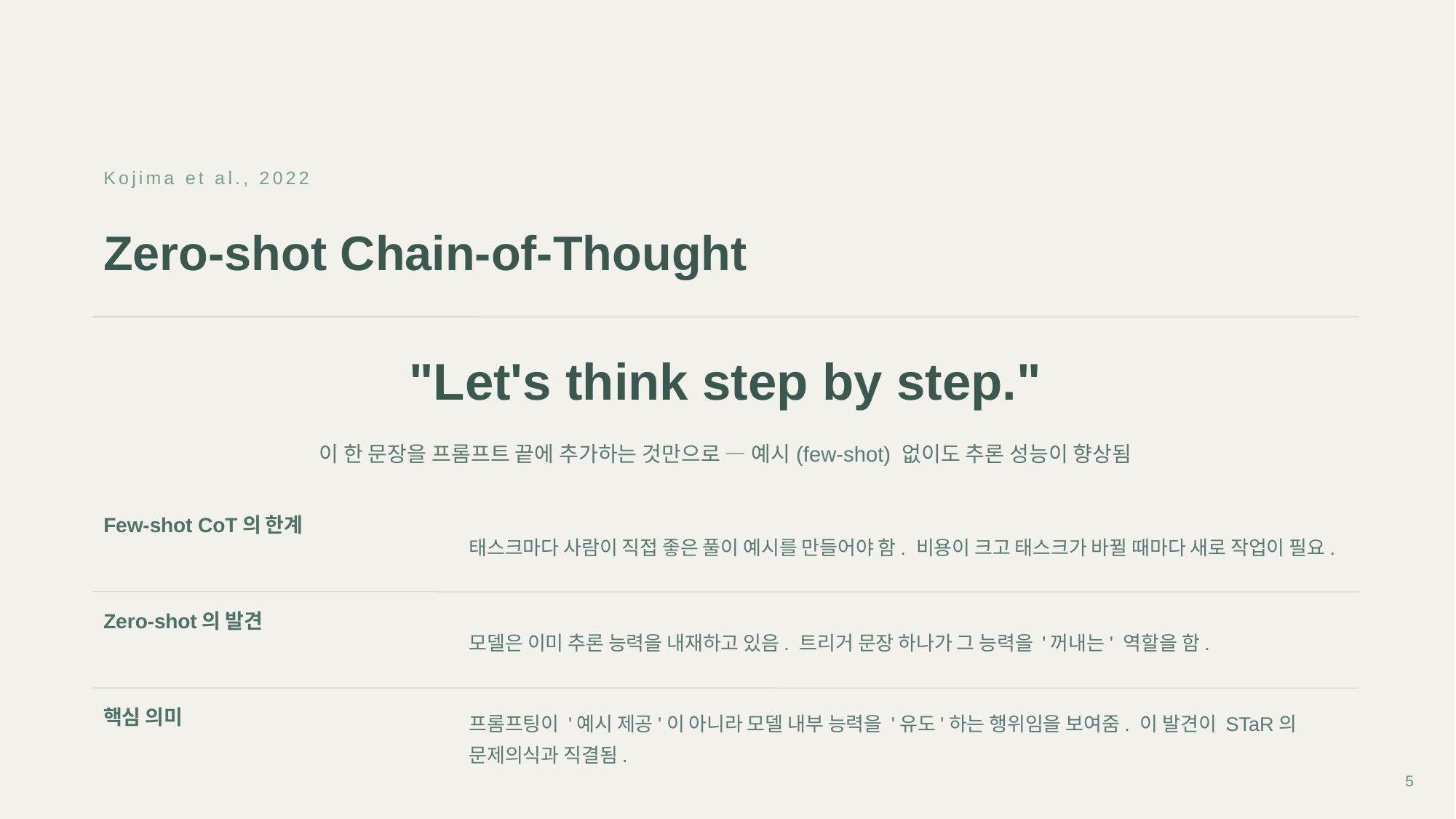

Kojima et al., 2022
Zero-shot Chain-of-Thought

"Let's think step by step."
이 한 문장을 프롬프트 끝에 추가하는 것만으로 — 예시(few-shot) 없이도 추론 성능이 향상됨
Few-shot CoT의 한계
태스크마다 사람이 직접 좋은 풀이 예시를 만들어야 함. 비용이 크고 태스크가 바뀔 때마다 새로 작업이 필요.

Zero-shot의 발견
모델은 이미 추론 능력을 내재하고 있음. 트리거 문장 하나가 그 능력을 '꺼내는' 역할을 함.

핵심 의미
프롬프팅이 '예시 제공'이 아니라 모델 내부 능력을 '유도'하는 행위임을 보여줌. 이 발견이 STaR의 문제의식과 직결됨.
5
5